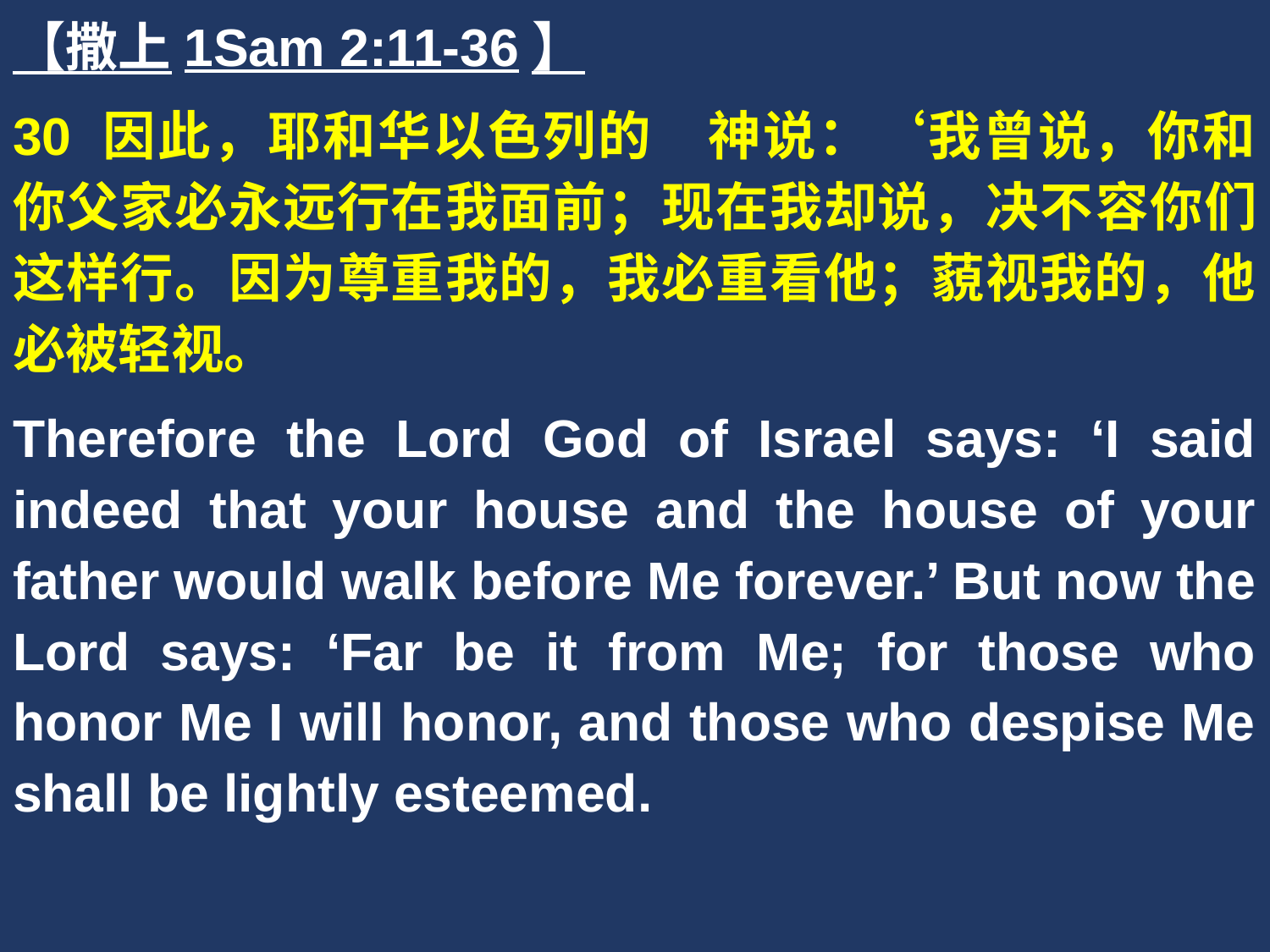

【撒上1Sam 2:11-36】
30 因此，耶和华以色列的　神说：‘我曾说，你和你父家必永远行在我面前；现在我却说，决不容你们这样行。因为尊重我的，我必重看他；藐视我的，他必被轻视。
Therefore the Lord God of Israel says: ‘I said indeed that your house and the house of your father would walk before Me forever.’ But now the Lord says: ‘Far be it from Me; for those who honor Me I will honor, and those who despise Me shall be lightly esteemed.